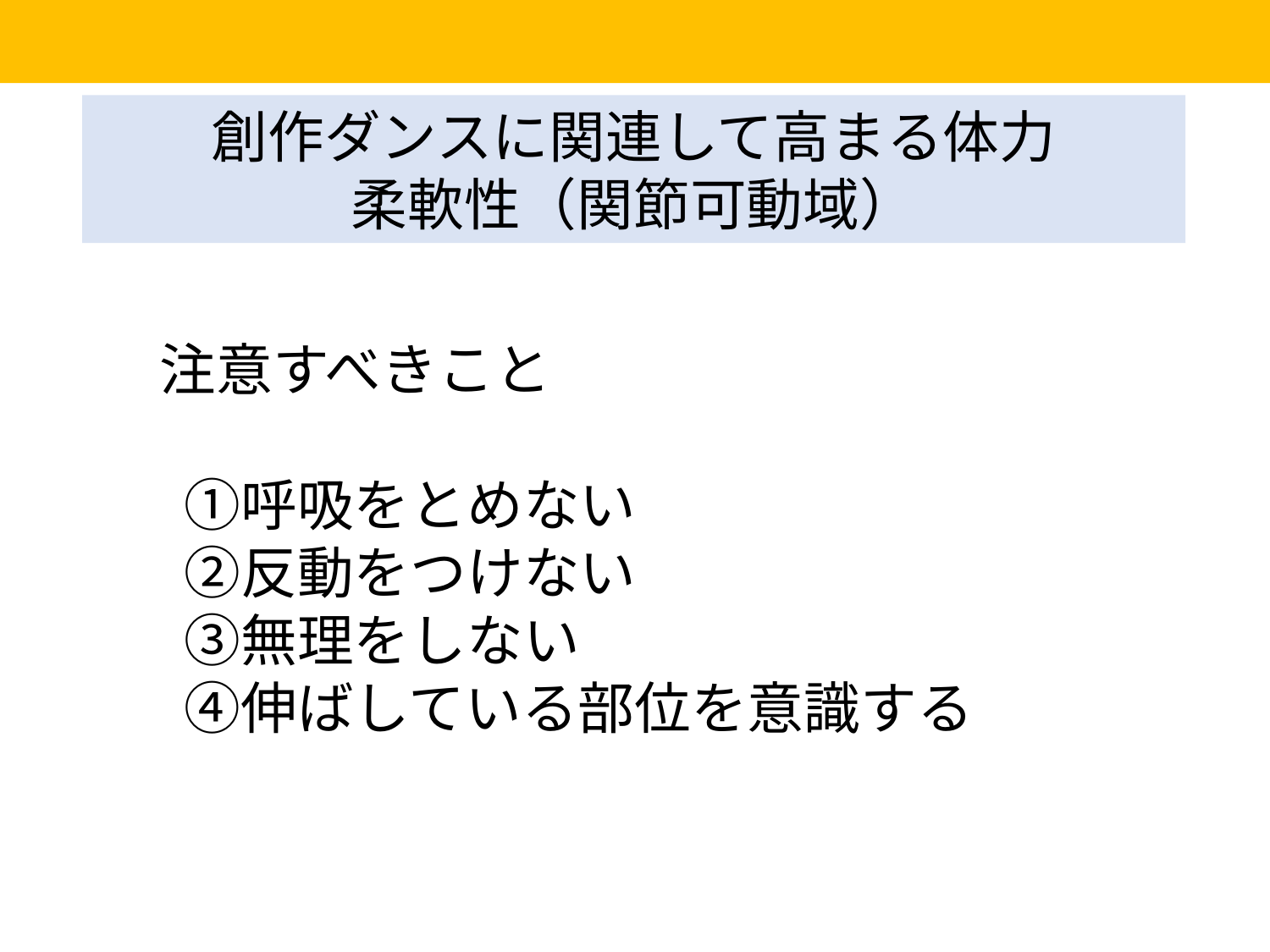

創作ダンスに関連して高まる体力
柔軟性（関節可動域）
　注意すべきこと

　①呼吸をとめない
　②反動をつけない
　③無理をしない
　④伸ばしている部位を意識する
#